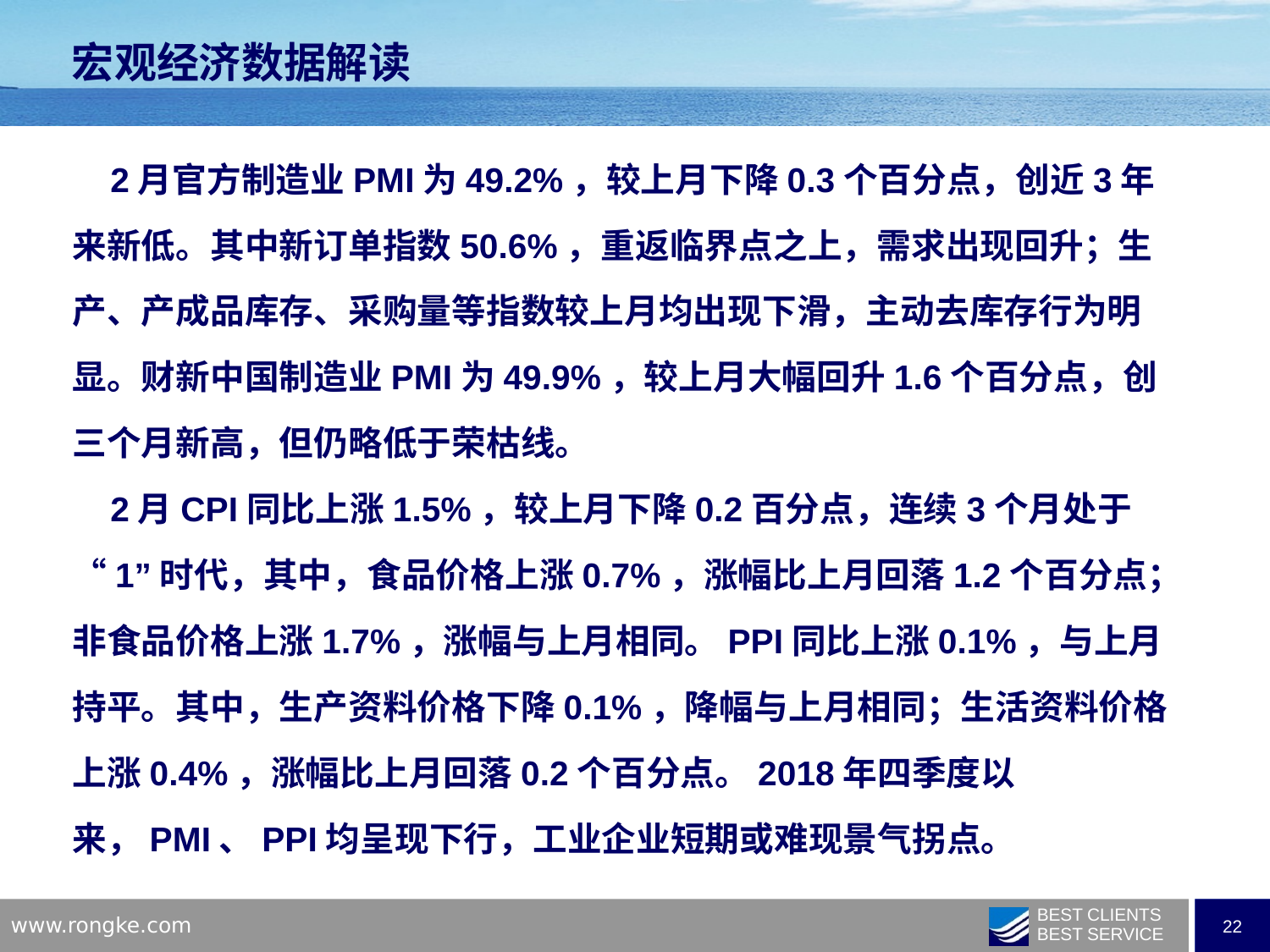

宏观经济数据解读
    2月官方制造业PMI为49.2%，较上月下降0.3个百分点，创近3年来新低。其中新订单指数50.6%，重返临界点之上，需求出现回升；生产、产成品库存、采购量等指数较上月均出现下滑，主动去库存行为明显。财新中国制造业PMI为49.9%，较上月大幅回升1.6个百分点，创三个月新高，但仍略低于荣枯线。
    2月CPI同比上涨1.5%，较上月下降0.2百分点，连续3个月处于“1”时代，其中，食品价格上涨0.7%，涨幅比上月回落1.2个百分点；非食品价格上涨1.7%，涨幅与上月相同。PPI同比上涨0.1%，与上月持平。其中，生产资料价格下降0.1%，降幅与上月相同；生活资料价格上涨0.4%，涨幅比上月回落0.2个百分点。2018年四季度以来，PMI、PPI均呈现下行，工业企业短期或难现景气拐点。